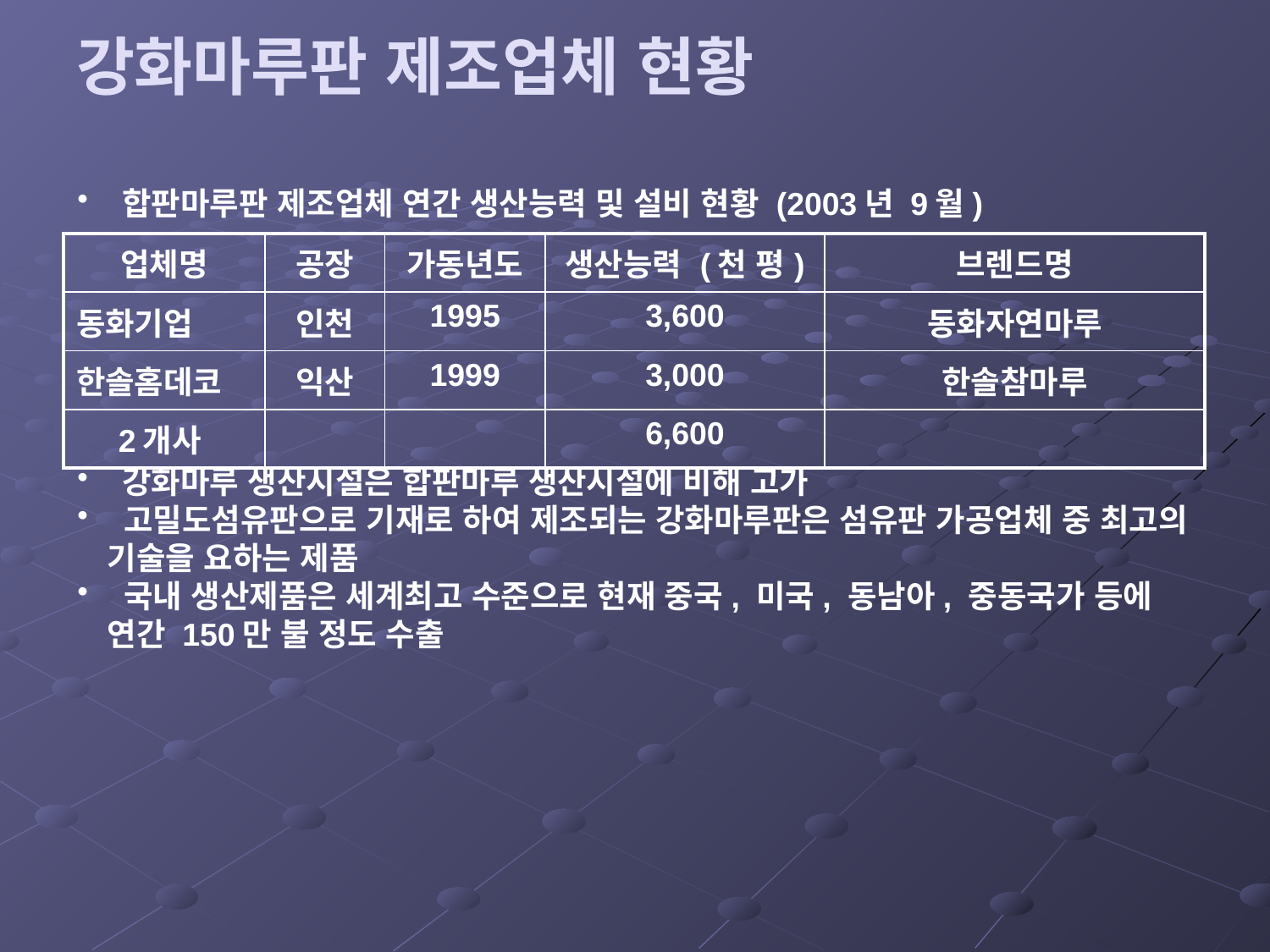

# 강화마루판 제조업체 현황
 합판마루판 제조업체 연간 생산능력 및 설비 현황 (2003년 9월)
| 업체명 | 공장 | 가동년도 | 생산능력 (천 평) | 브렌드명 |
| --- | --- | --- | --- | --- |
| 동화기업 | 인천 | 1995 | 3,600 | 동화자연마루 |
| 한솔홈데코 | 익산 | 1999 | 3,000 | 한솔참마루 |
| 2개사 |  |  | 6,600 |  |
 강화마루 생산시설은 합판마루 생산시설에 비해 고가
 고밀도섬유판으로 기재로 하여 제조되는 강화마루판은 섬유판 가공업체 중 최고의 기술을 요하는 제품
 국내 생산제품은 세계최고 수준으로 현재 중국, 미국, 동남아, 중동국가 등에 연간 150만 불 정도 수출